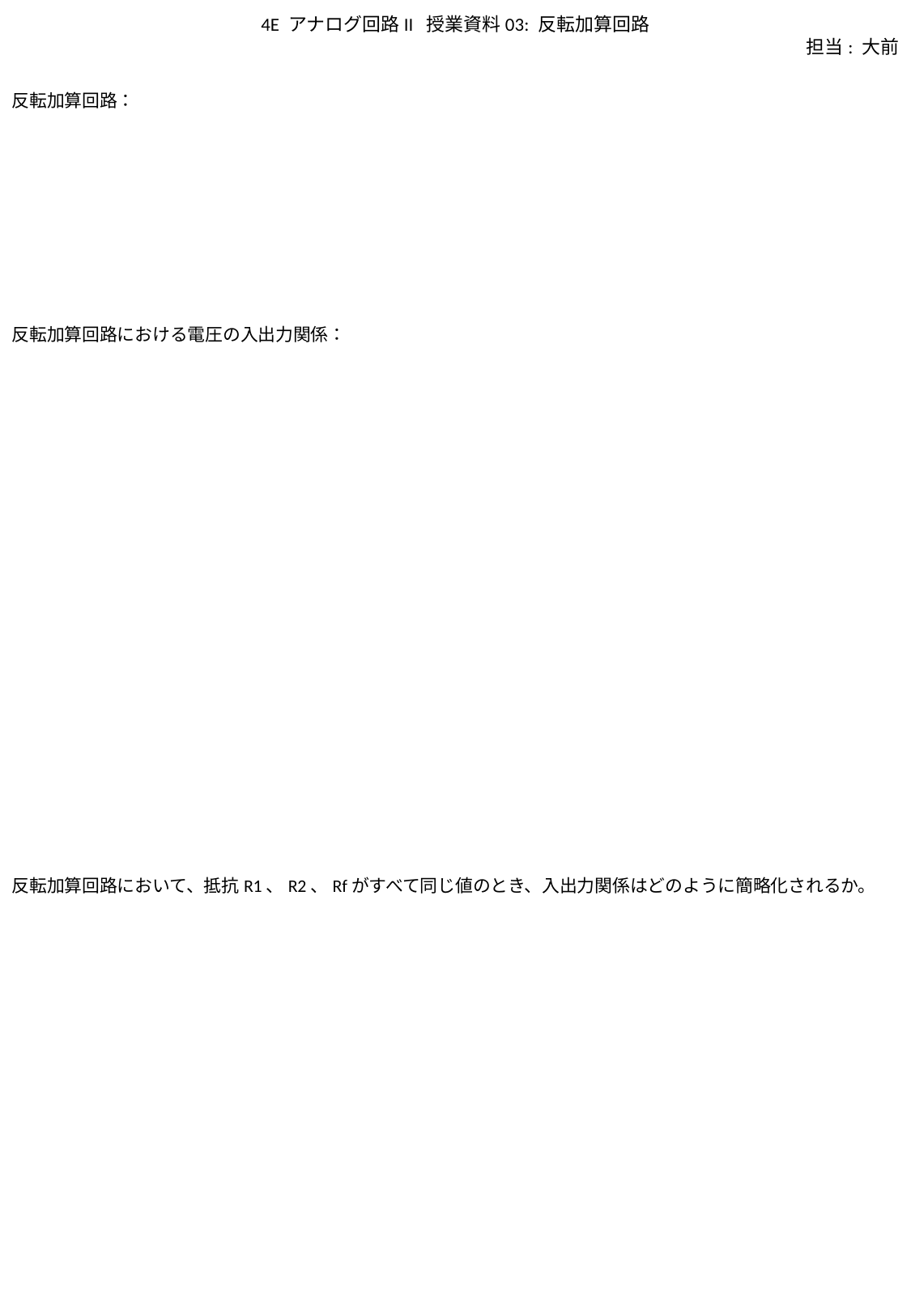

4E アナログ回路II  授業資料03: 反転加算回路
担当: 大前
反転加算回路：

反転加算回路における電圧の入出力関係：

反転加算回路において、抵抗R1、R2、Rfがすべて同じ値のとき、入出力関係はどのように簡略化されるか。